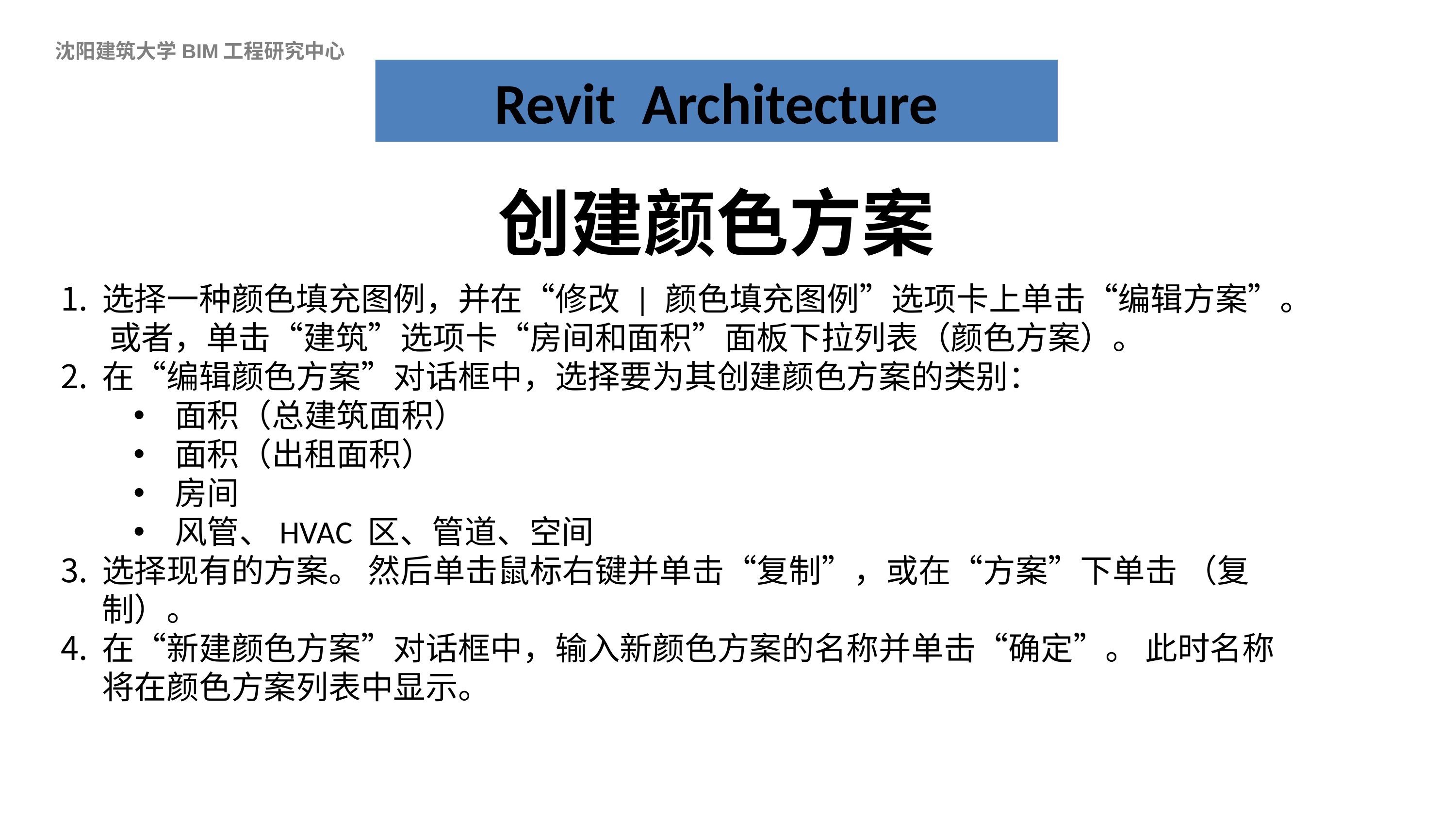

沈阳建筑大学BIM工程研究中心
Revit  Architecture
创建颜色方案
选择一种颜色填充图例，并在“修改 | 颜色填充图例”选项卡上单击“编辑方案”。 或者，单击“建筑”选项卡“房间和面积”面板下拉列表（颜色方案）。
在“编辑颜色方案”对话框中，选择要为其创建颜色方案的类别：
面积（总建筑面积）
面积（出租面积）
房间
风管、HVAC 区、管道、空间
选择现有的方案。 然后单击鼠标右键并单击“复制”，或在“方案”下单击 （复制）。
在“新建颜色方案”对话框中，输入新颜色方案的名称并单击“确定”。 此时名称将在颜色方案列表中显示。